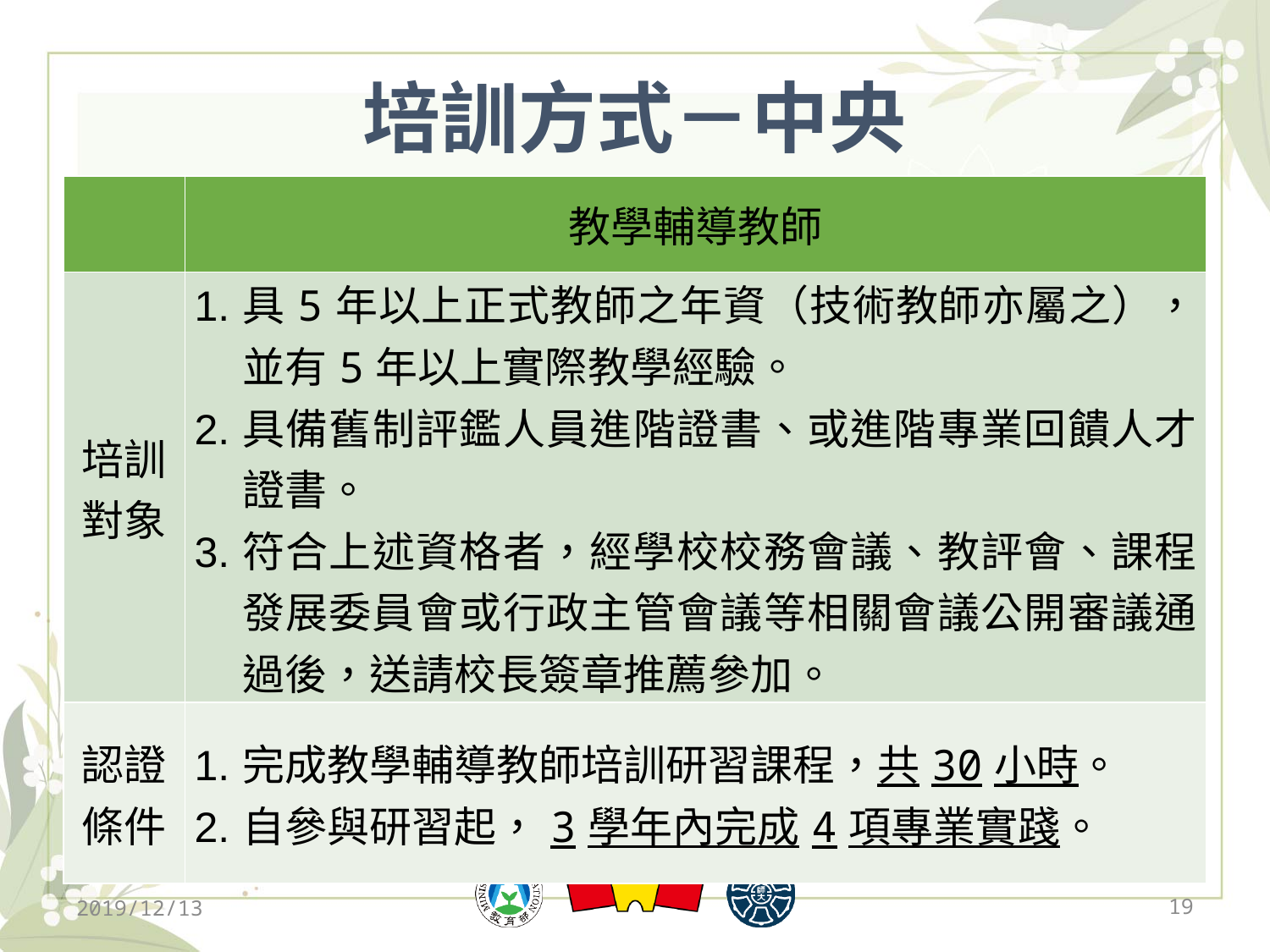

# 培訓方式－中央
|  | 教學輔導教師 |
| --- | --- |
| 培訓對象 | 具5年以上正式教師之年資（技術教師亦屬之），並有5年以上實際教學經驗。 具備舊制評鑑人員進階證書、或進階專業回饋人才證書。 符合上述資格者，經學校校務會議、教評會、課程發展委員會或行政主管會議等相關會議公開審議通過後，送請校長簽章推薦參加。 |
| 認證條件 | 完成教學輔導教師培訓研習課程，共30小時。 自參與研習起，3學年內完成4項專業實踐。 |
2019/12/13
19